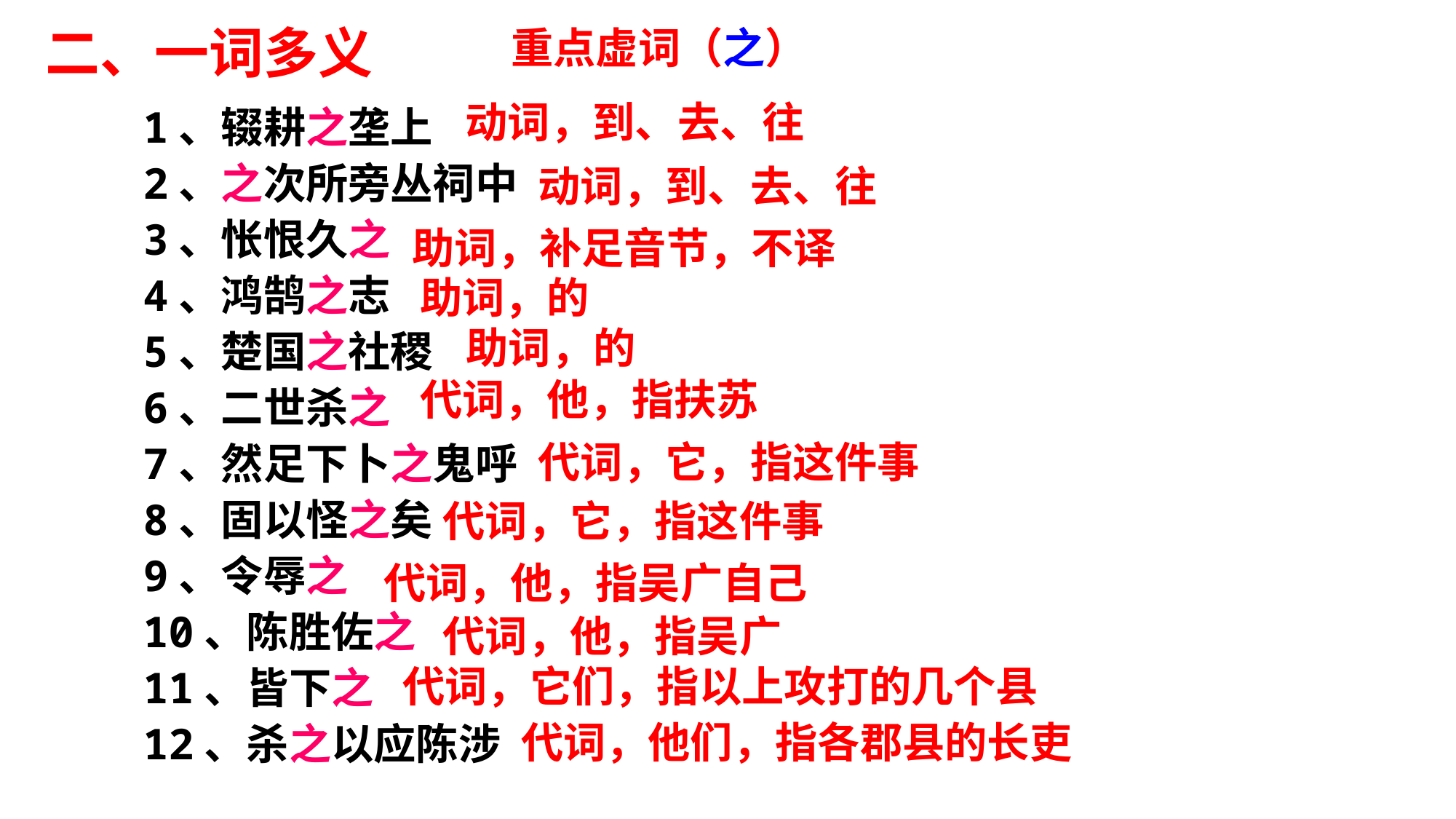

二、一词多义
重点虚词（之）
1、辍耕之垄上
2、之次所旁丛祠中
3、怅恨久之
4、鸿鹄之志
5、楚国之社稷
6、二世杀之
7、然足下卜之鬼呼
8、固以怪之矣
9、令辱之
10、陈胜佐之
11、皆下之
12、杀之以应陈涉
动词，到、去、往
动词，到、去、往
助词，补足音节，不译

助词，的
助词，的
代词，他，指扶苏

代词，它，指这件事
代词，它，指这件事
代词，他，指吴广自己
代词，他，指吴广
代词，它们，指以上攻打的几个县
代词，他们，指各郡县的长吏